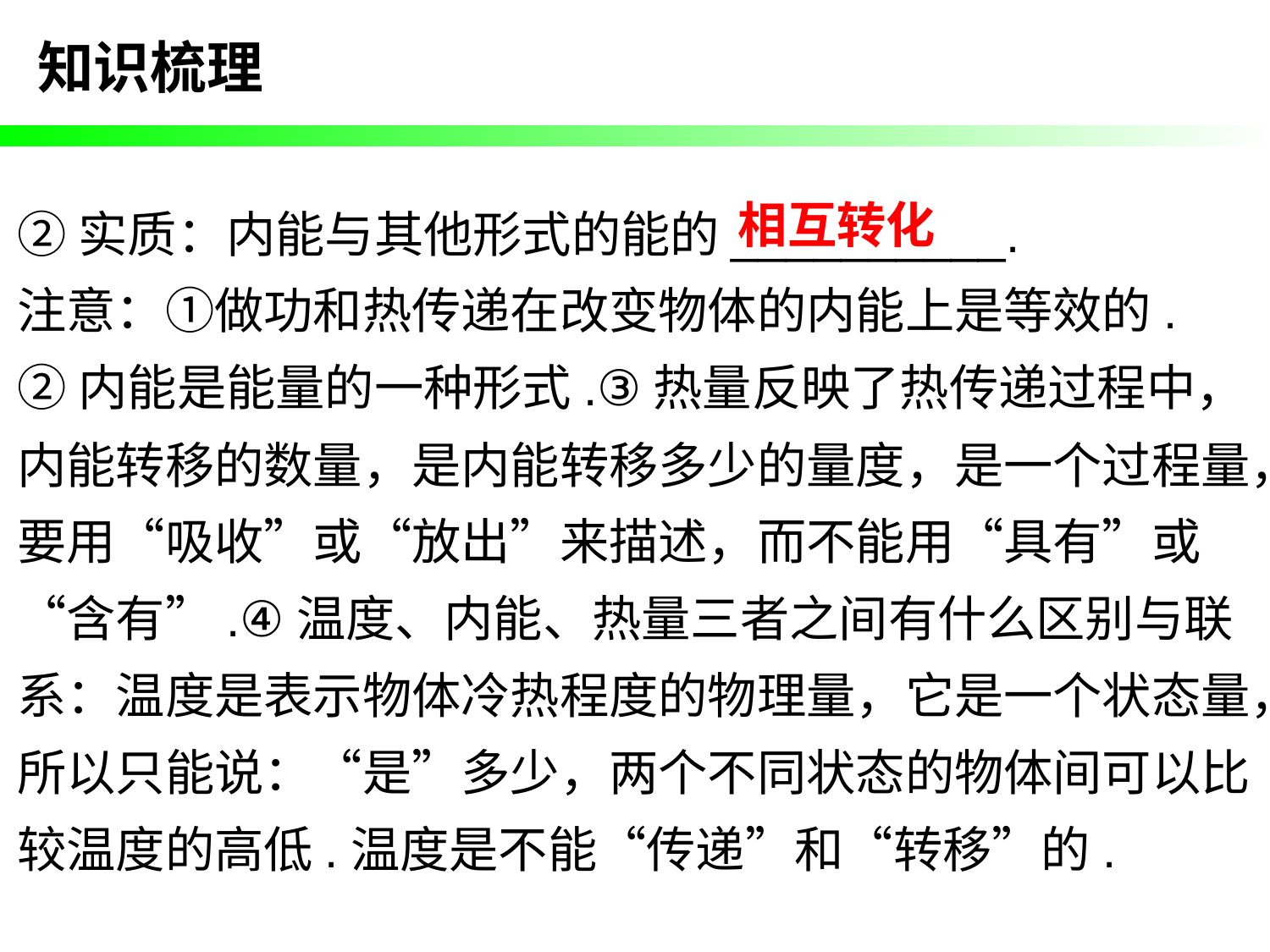

知识梳理

②实质：内能与其他形式的能的__________.
注意：①做功和热传递在改变物体的内能上是等效的.
②内能是能量的一种形式.③热量反映了热传递过程中，内能转移的数量，是内能转移多少的量度，是一个过程量，要用“吸收”或“放出”来描述，而不能用“具有”或“含有”.④温度、内能、热量三者之间有什么区别与联系：温度是表示物体冷热程度的物理量，它是一个状态量，所以只能说：“是”多少，两个不同状态的物体间可以比较温度的高低.温度是不能“传递”和“转移”的.
相互转化